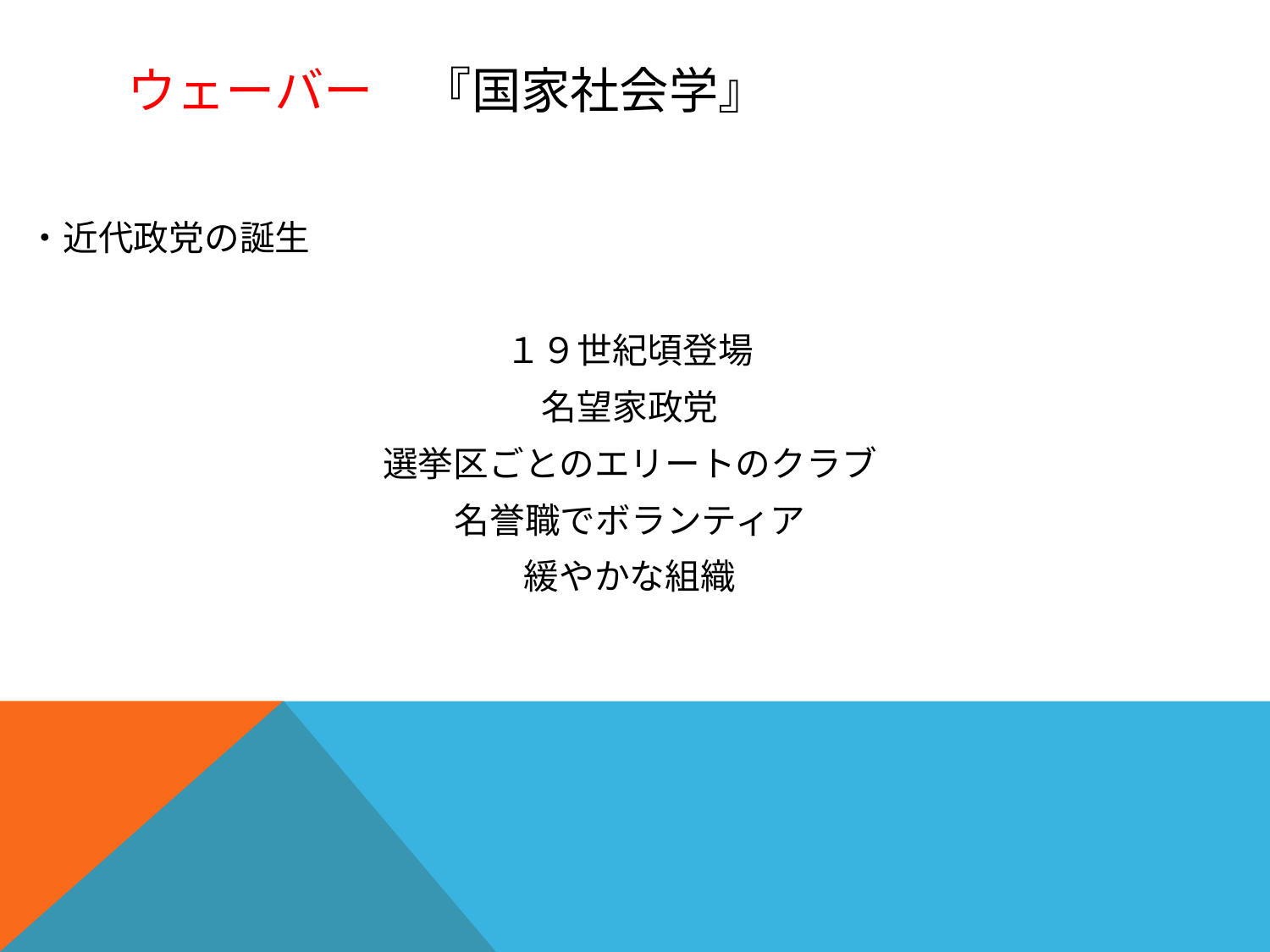

# ウェーバー　『国家社会学』

・近代政党の誕生

１９世紀頃登場
名望家政党
選挙区ごとのエリートのクラブ
名誉職でボランティア
緩やかな組織